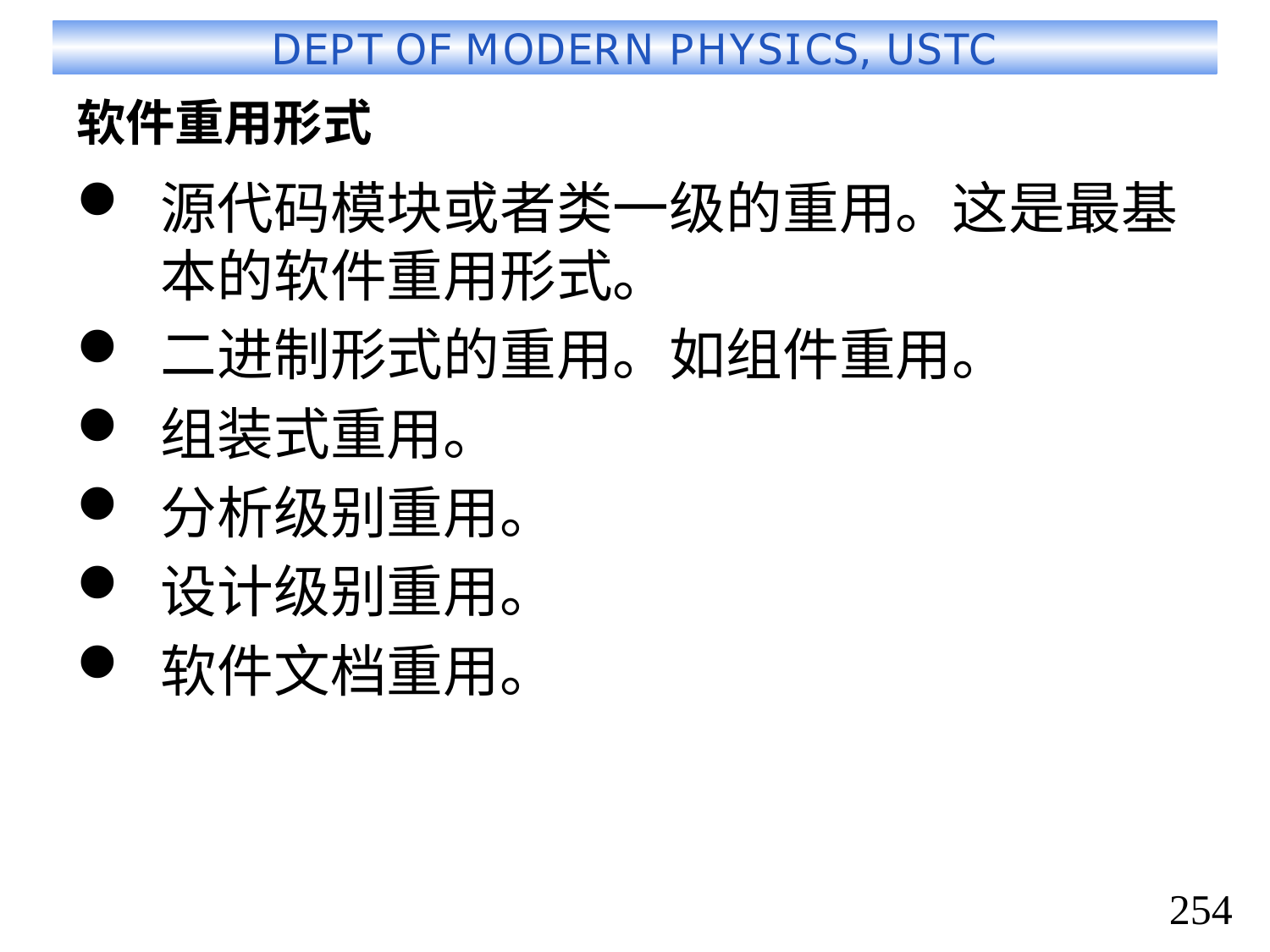

# 软件重用形式
源代码模块或者类一级的重用。这是最基本的软件重用形式。
二进制形式的重用。如组件重用。
组装式重用。
分析级别重用。
设计级别重用。
软件文档重用。